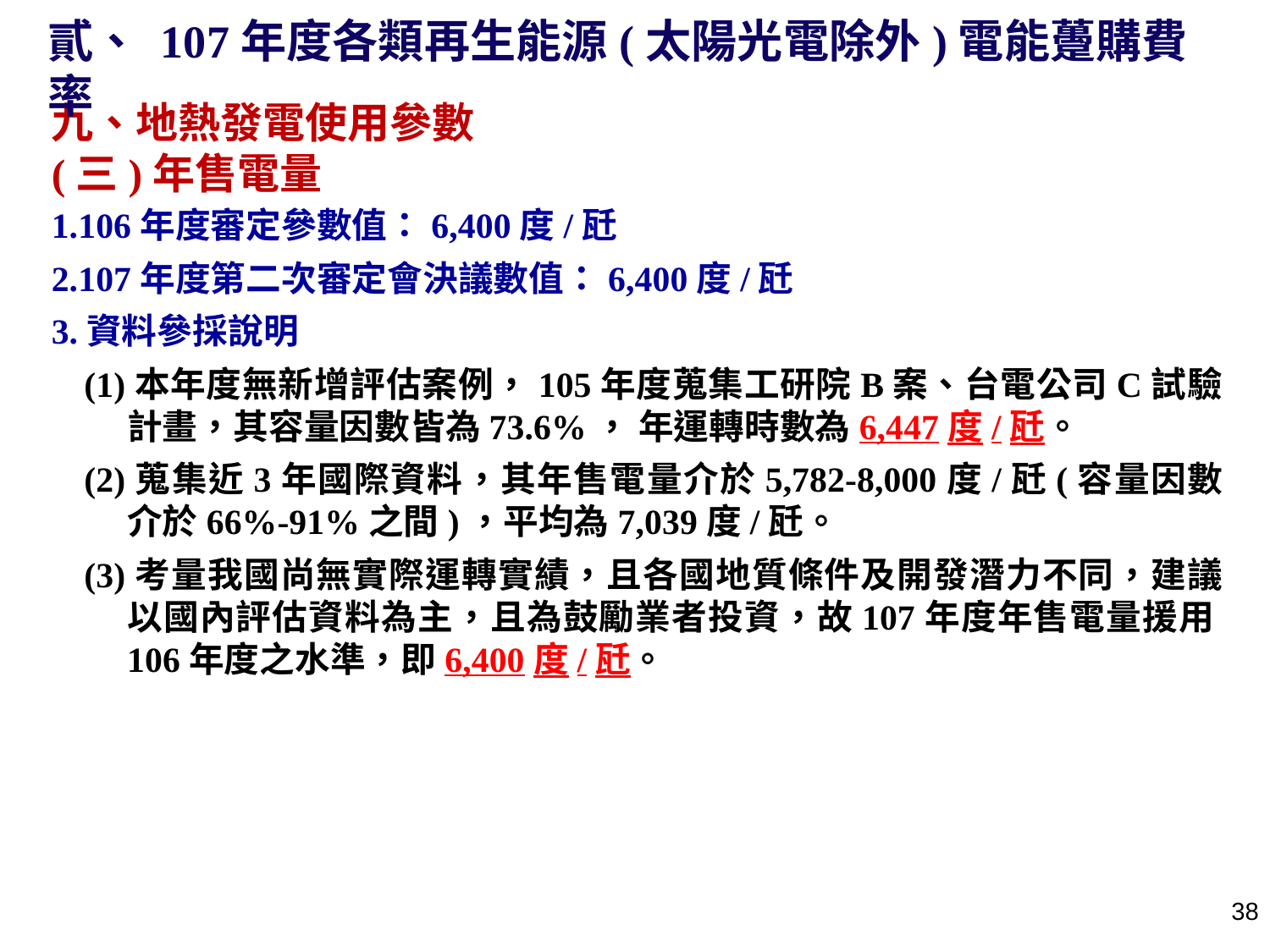

貳、 107年度各類再生能源(太陽光電除外)電能躉購費率
九、地熱發電使用參數
(三)年售電量
1.106年度審定參數值：6,400度/瓩
2.107年度第二次審定會決議數值：6,400度/瓩
3.資料參採說明
(1)本年度無新增評估案例，105年度蒐集工研院B案、台電公司C試驗計畫，其容量因數皆為73.6%， 年運轉時數為6,447度/瓩。
(2)蒐集近3年國際資料，其年售電量介於5,782-8,000度/瓩(容量因數介於66%-91%之間)，平均為7,039度/瓩。
(3)考量我國尚無實際運轉實績，且各國地質條件及開發潛力不同，建議以國內評估資料為主，且為鼓勵業者投資，故107年度年售電量援用106年度之水準，即6,400度/瓩。
38